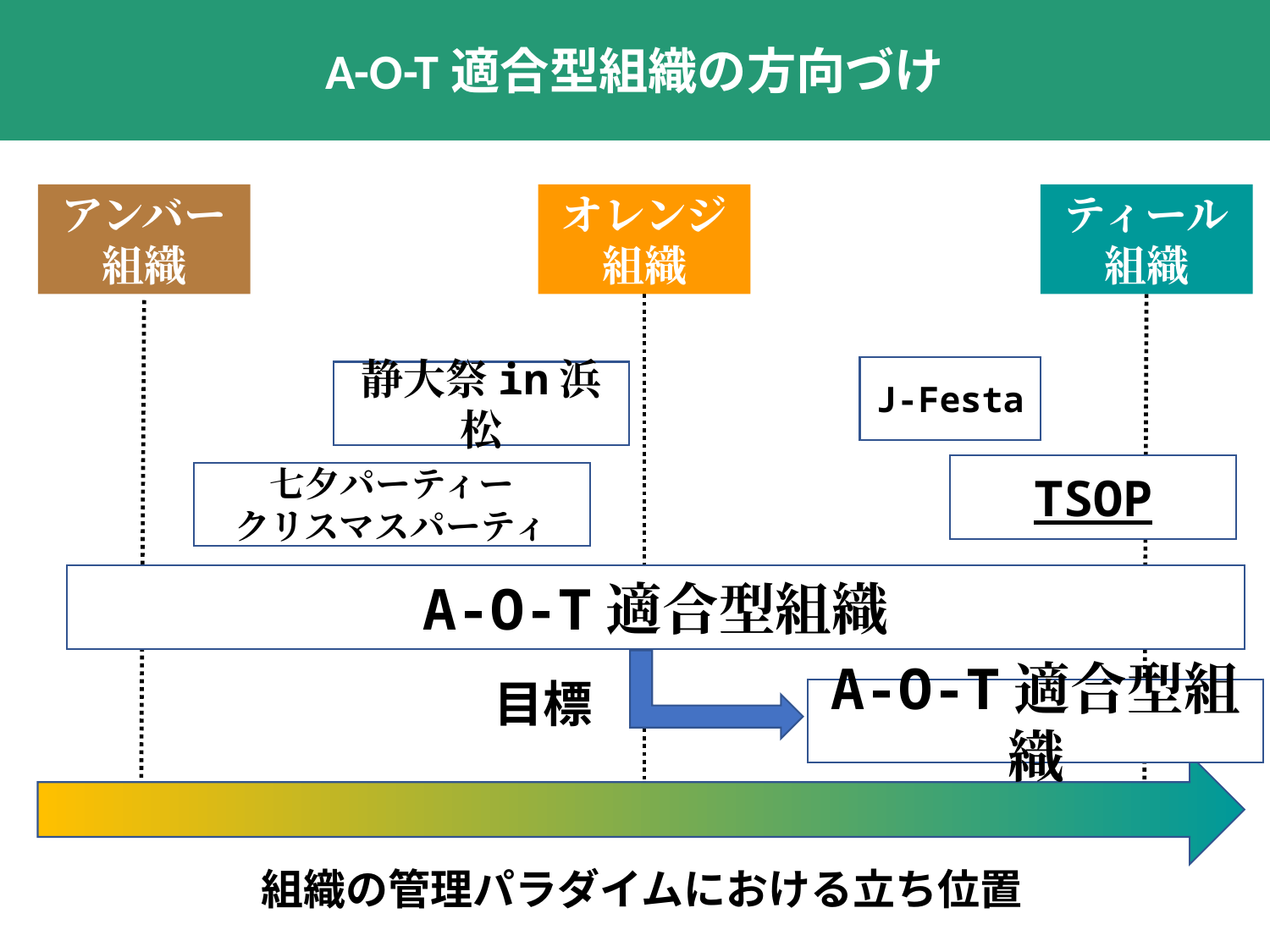

A-O-T適合型組織の方向づけ
アンバー組織
オレンジ組織
ティール組織
J-Festa
静大祭in浜松
TSOP
七夕パーティー
クリスマスパーティ
A-O-T適合型組織

目標
A-O-T適合型組織

組織の管理パラダイムにおける立ち位置